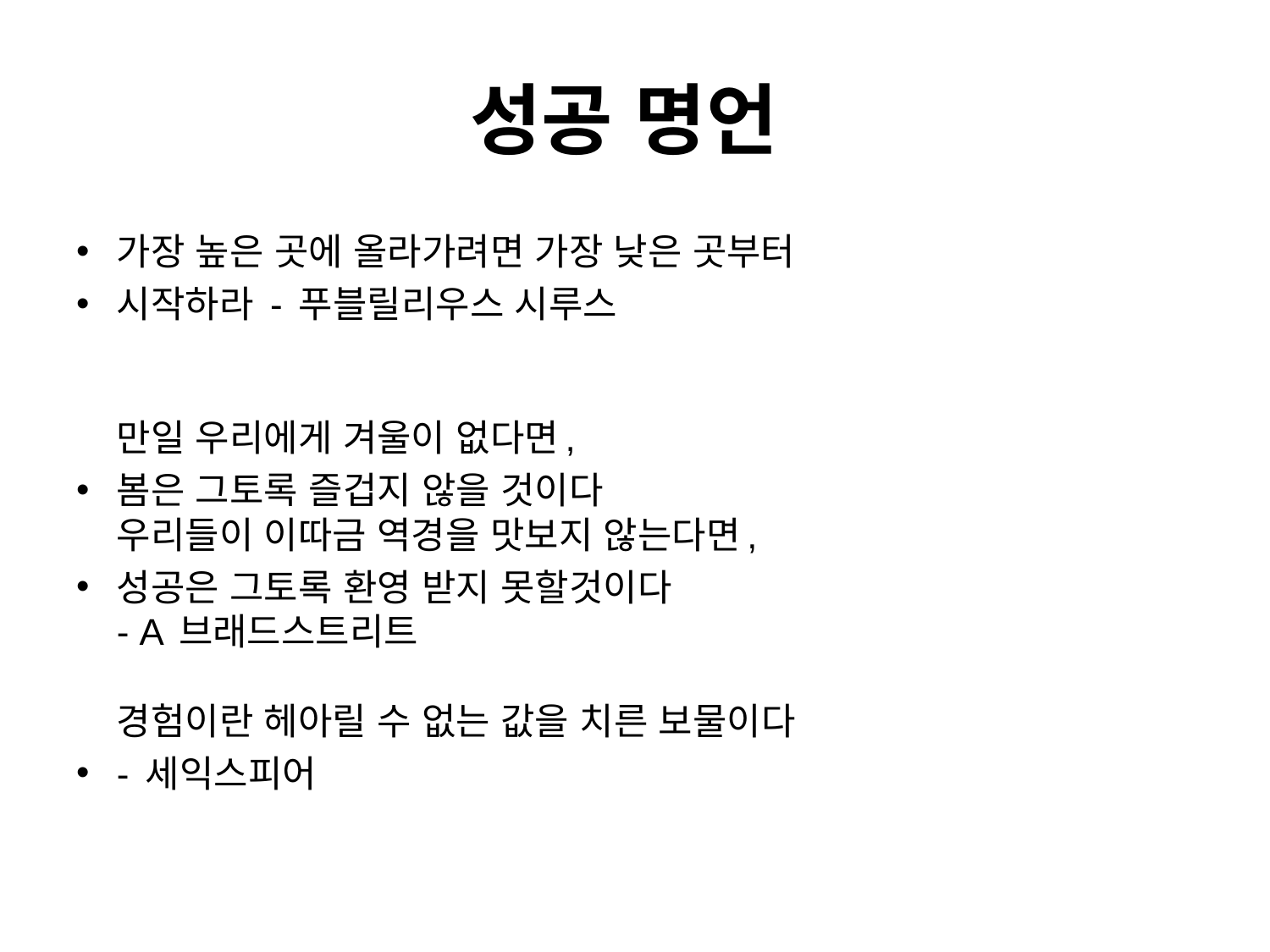

# 성공 명언
가장 높은 곳에 올라가려면 가장 낮은 곳부터
시작하라 - 푸블릴리우스 시루스
만일 우리에게 겨울이 없다면,
봄은 그토록 즐겁지 않을 것이다
우리들이 이따금 역경을 맛보지 않는다면,
성공은 그토록 환영 받지 못할것이다
- A 브래드스트리트
경험이란 헤아릴 수 없는 값을 치른 보물이다
- 세익스피어